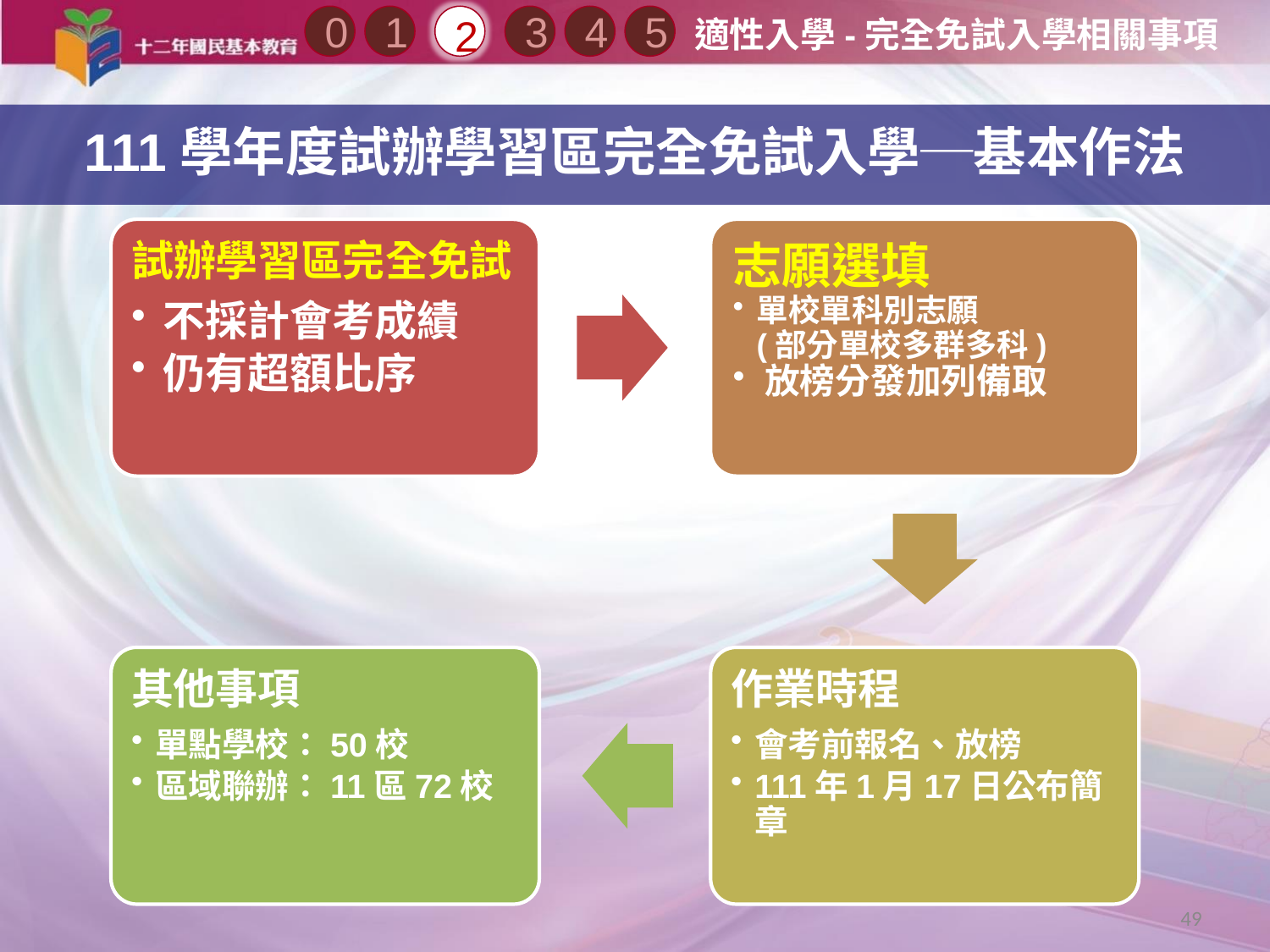

0
2
3
1
4
5
適性入學-完全免試入學相關事項

111學年度試辦學習區完全免試入學─基本作法
試辦學習區完全免試
不採計會考成績
仍有超額比序

志願選填
單校單科別志願
(部分單校多群多科)
放榜分發加列備取

作業時程
會考前報名、放榜
111年1月17日公布簡章

其他事項
單點學校：50校
區域聯辦：11區72校
49